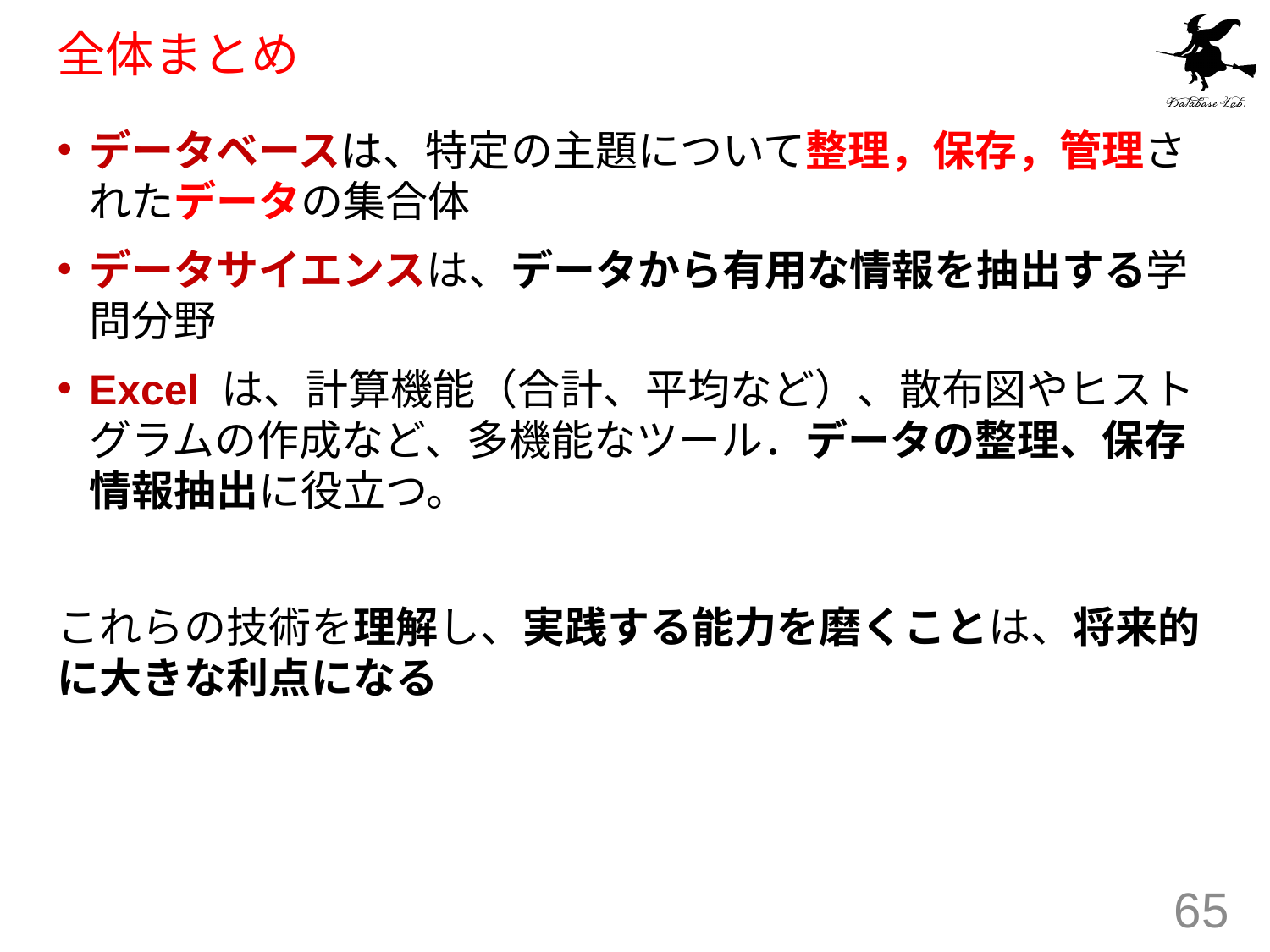

# 全体まとめ
データベースは、特定の主題について整理，保存，管理されたデータの集合体
データサイエンスは、データから有用な情報を抽出する学問分野
Excel は、計算機能（合計、平均など）、散布図やヒストグラムの作成など、多機能なツール．データの整理、保存情報抽出に役立つ。

これらの技術を理解し、実践する能力を磨くことは、将来的に大きな利点になる
65